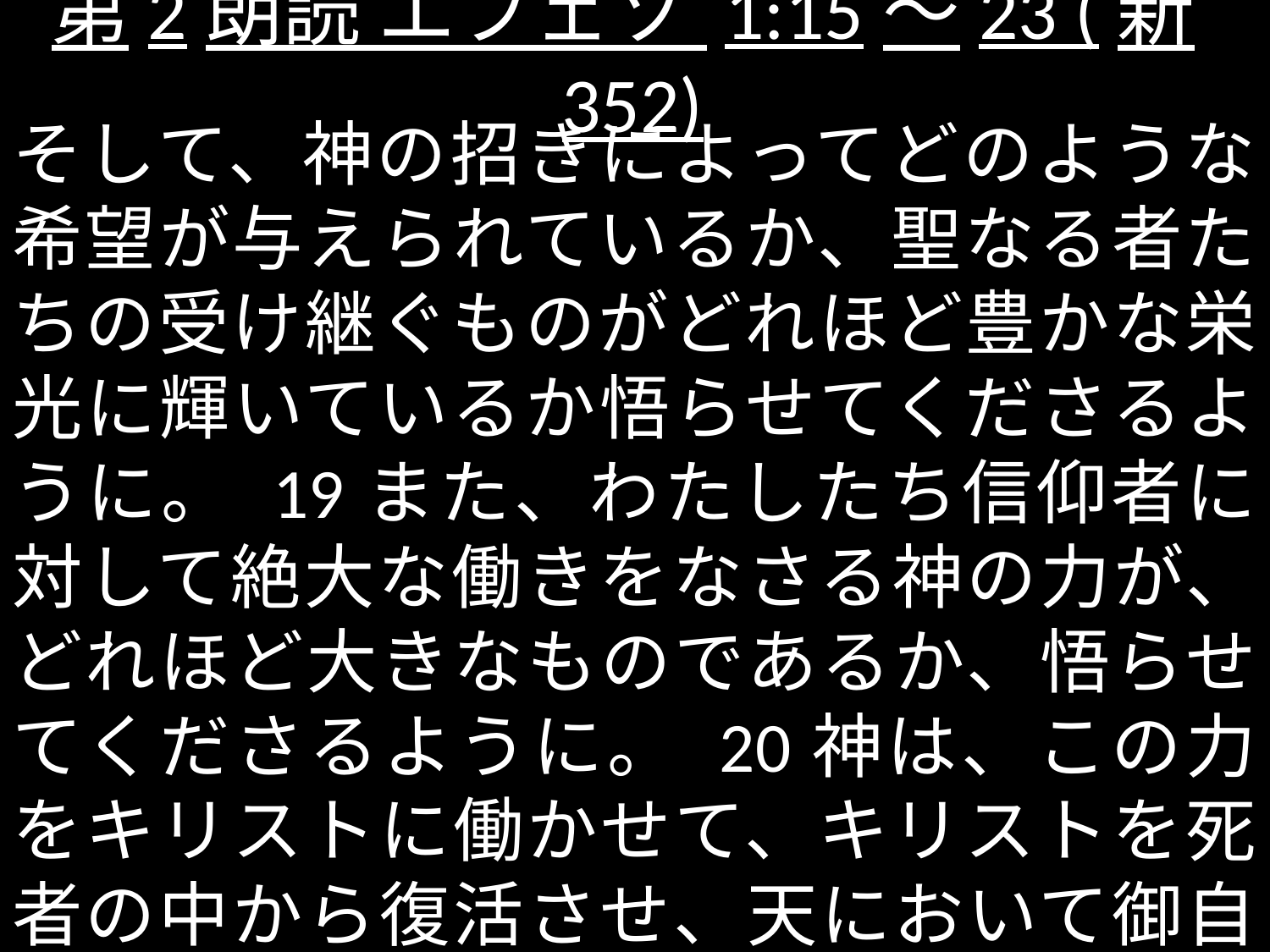

# 第2朗読 エフェソ 1:15～23 (新352)
そして、神の招きによってどのような希望が与えられているか、聖なる者たちの受け継ぐものがどれほど豊かな栄光に輝いているか悟らせてくださるように。 19また、わたしたち信仰者に対して絶大な働きをなさる神の力が、どれほど大きなものであるか、悟らせてくださるように。 20神は、この力をキリストに働かせて、キリストを死者の中から復活させ、天において御自分の右の座に着かせ、